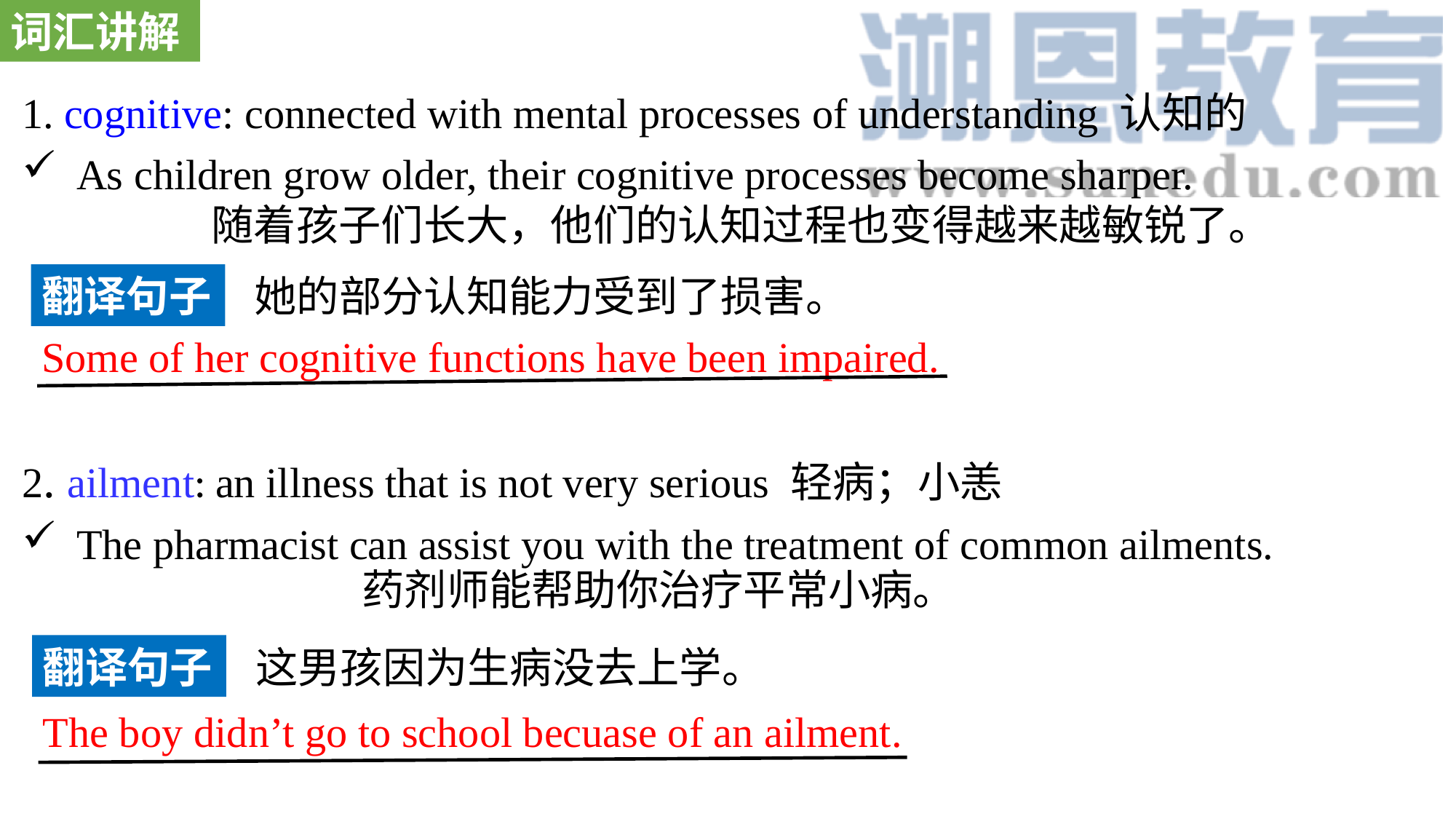

词汇讲解
1. cognitive: connected with mental processes of understanding 认知的
As children grow older, their cognitive processes become sharper.                                   随着孩子们长大，他们的认知过程也变得越来越敏锐了。

2. ailment: an illness that is not very serious 轻病；小恙
The pharmacist can assist you with the treatment of common ailments.                                           药剂师能帮助你治疗平常小病。
翻译句子
她的部分认知能力受到了损害。
Some of her cognitive functions have been impaired.
翻译句子
这男孩因为生病没去上学。
The boy didn’t go to school becuase of an ailment.